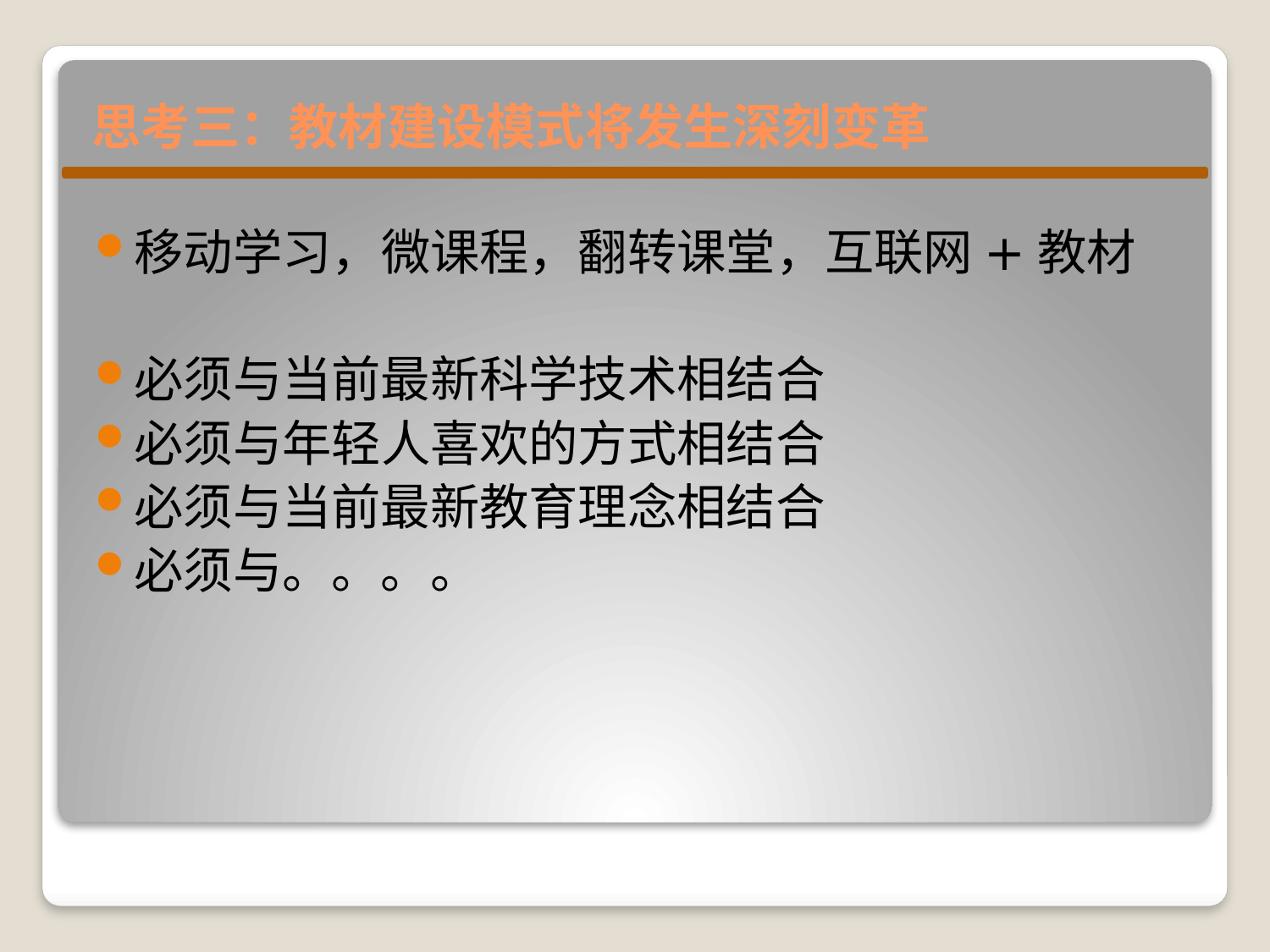

思考三：教材建设模式将发生深刻变革

移动学习，微课程，翻转课堂，互联网+教材

必须与当前最新科学技术相结合
必须与年轻人喜欢的方式相结合
必须与当前最新教育理念相结合
必须与。。。。
#